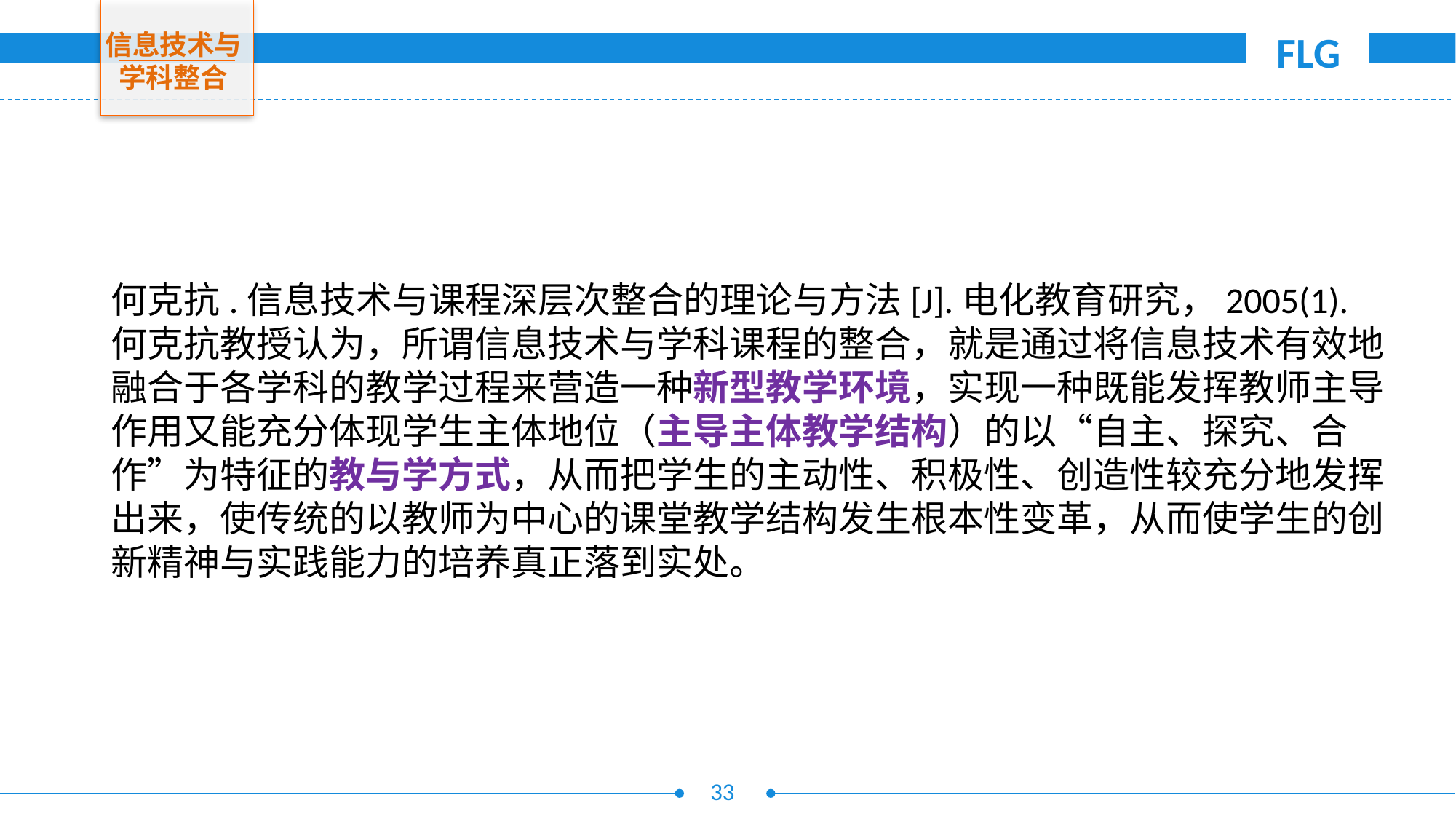

信息技术与学科整合
何克抗.信息技术与课程深层次整合的理论与方法[J].电化教育研究，2005(1).
何克抗教授认为，所谓信息技术与学科课程的整合，就是通过将信息技术有效地融合于各学科的教学过程来营造一种新型教学环境，实现一种既能发挥教师主导作用又能充分体现学生主体地位（主导主体教学结构）的以“自主、探究、合作”为特征的教与学方式，从而把学生的主动性、积极性、创造性较充分地发挥出来，使传统的以教师为中心的课堂教学结构发生根本性变革，从而使学生的创新精神与实践能力的培养真正落到实处。